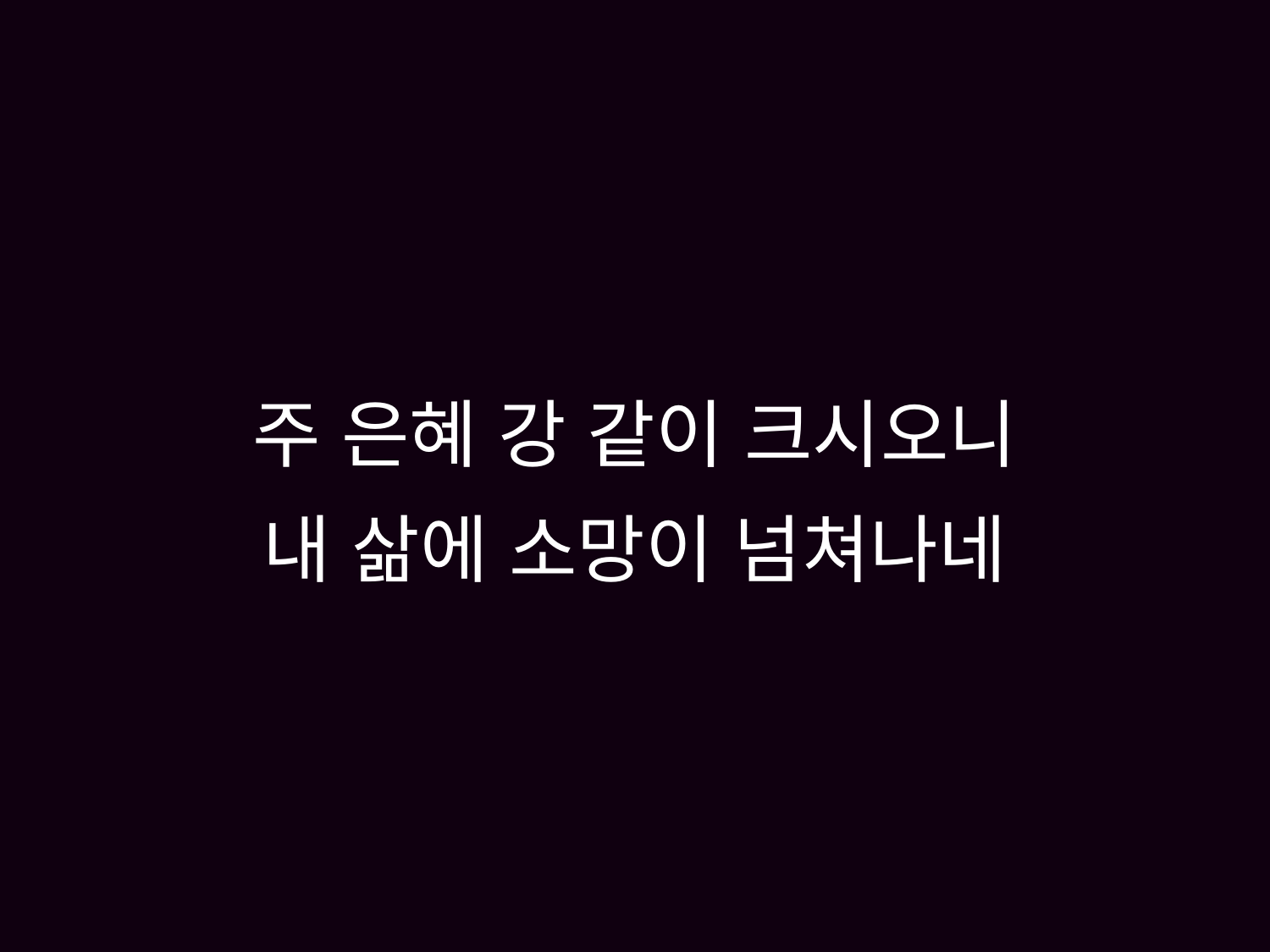

# 주 은혜 강 같이 크시오니 내 삶에 소망이 넘쳐나네